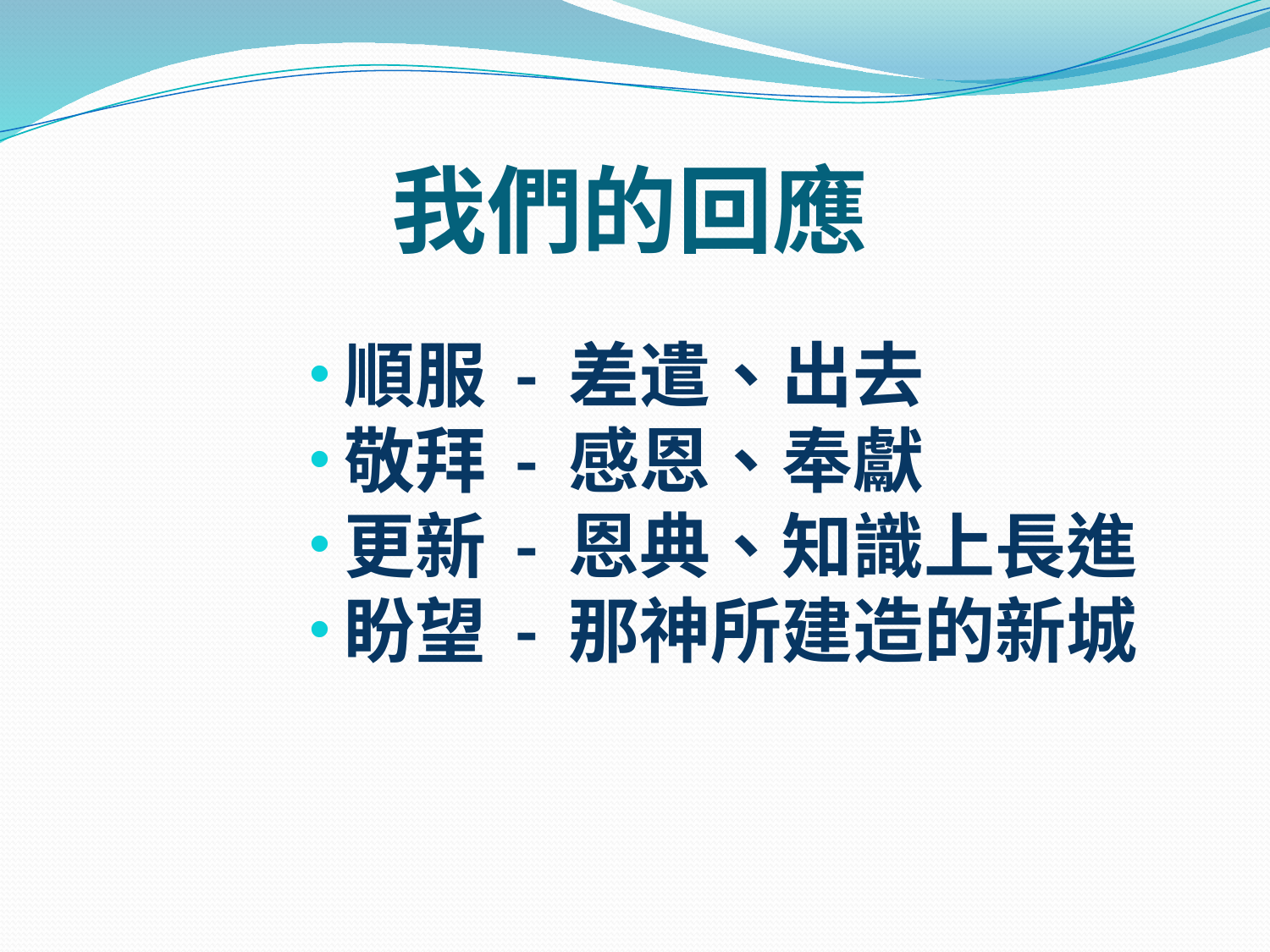

# 我們的回應
順服 - 差遣、出去
敬拜 - 感恩、奉獻
更新 - 恩典、知識上長進
盼望 - 那神所建造的新城